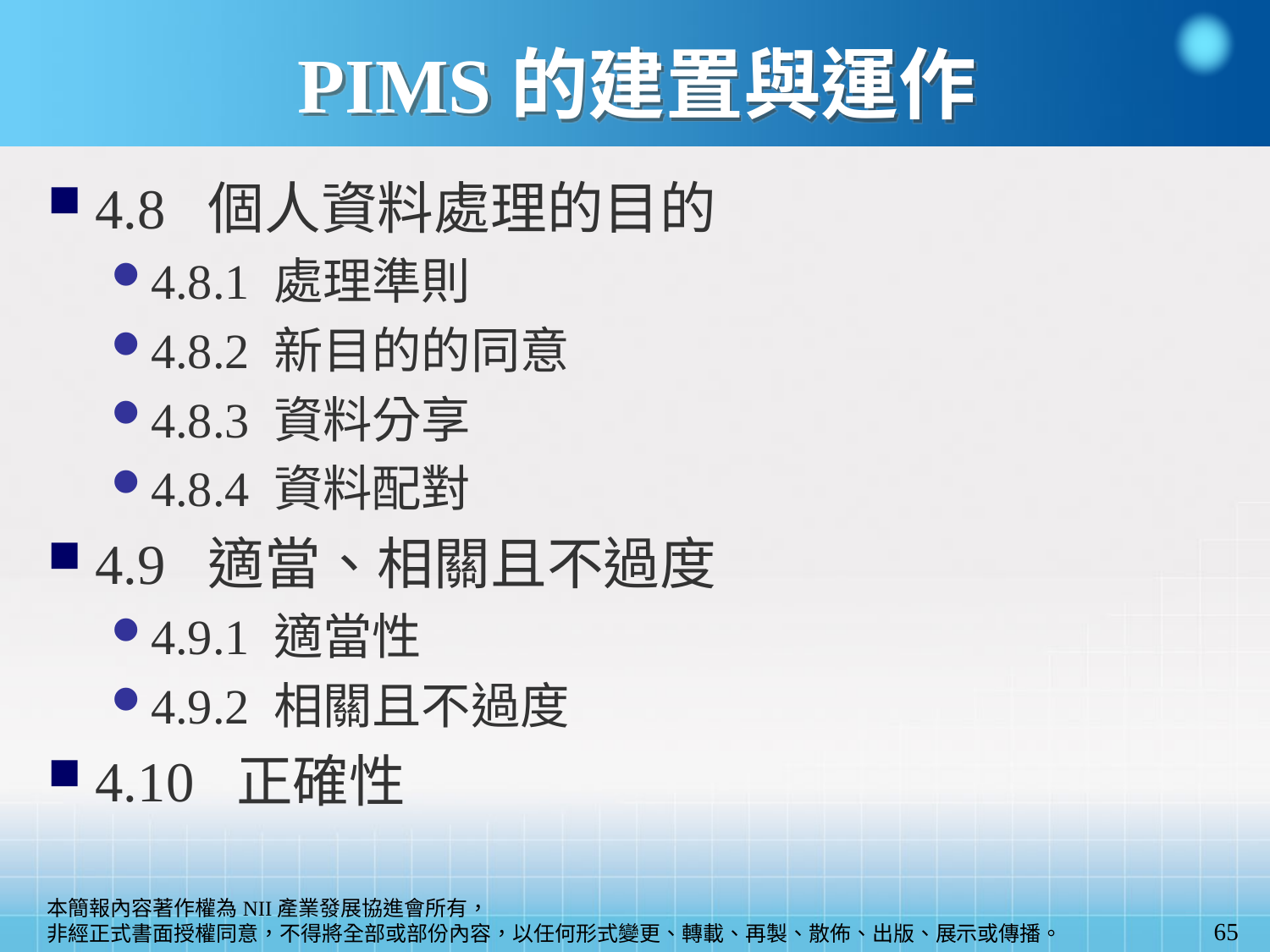

PIMS的建置與運作
4.8  個人資料處理的目的
4.8.1 處理準則
4.8.2 新目的的同意
4.8.3 資料分享
4.8.4 資料配對
4.9  適當、相關且不過度
4.9.1 適當性
4.9.2 相關且不過度
4.10  正確性

65